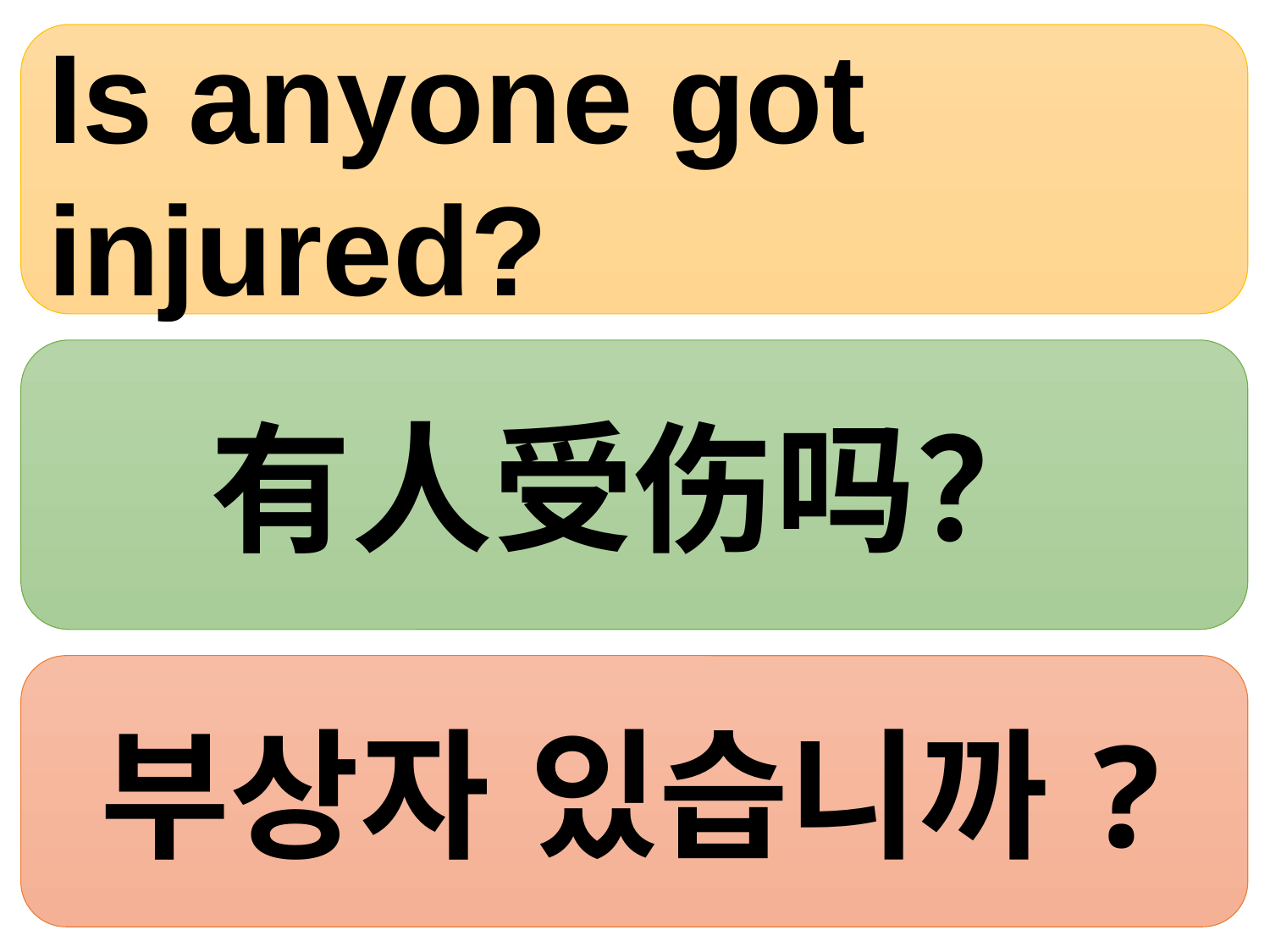

Is anyone got injured?
有人受伤吗？
부상자 있습니까?